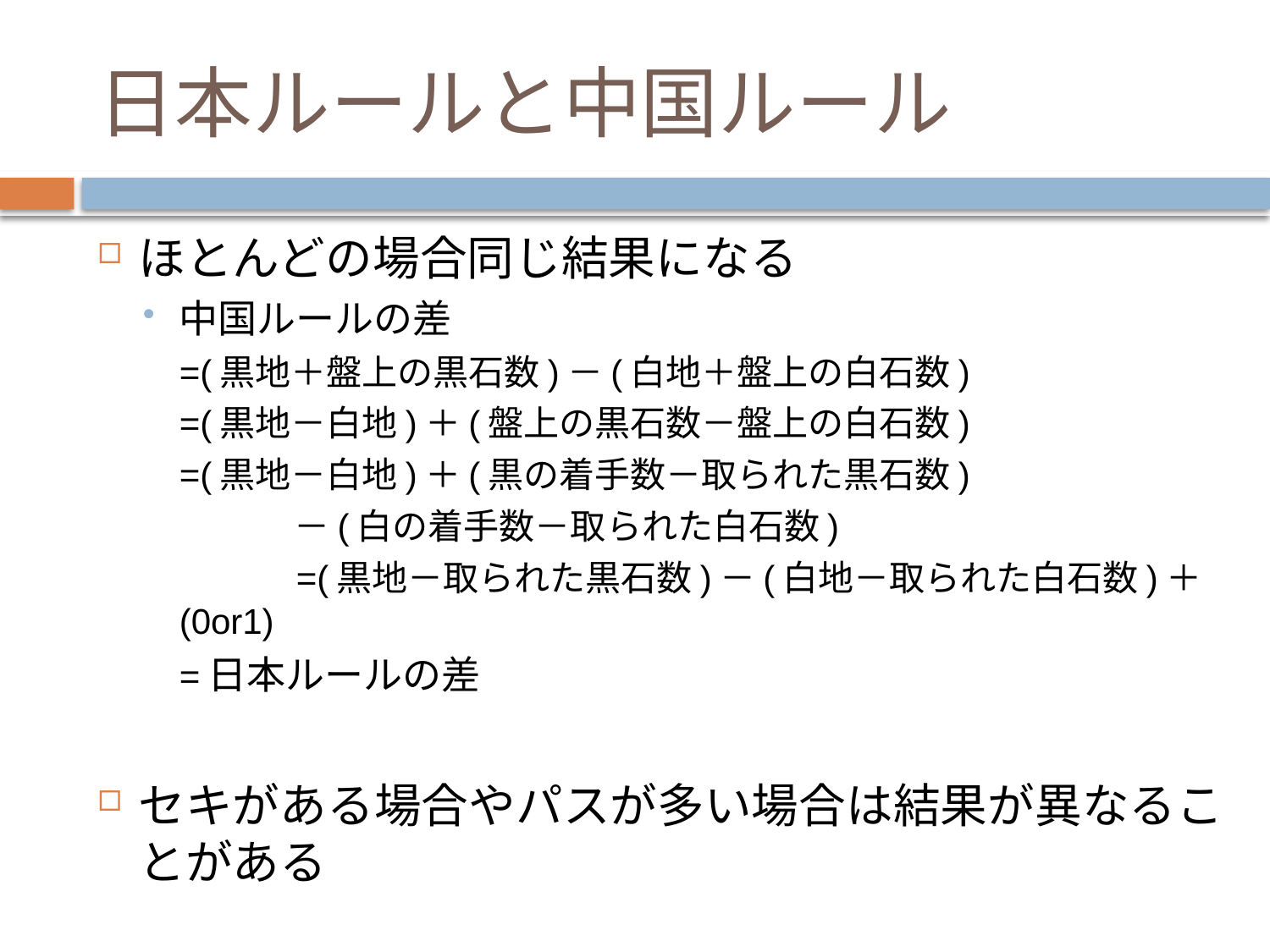

# 日本ルールと中国ルール
ほとんどの場合同じ結果になる
中国ルールの差
	=(黒地＋盤上の黒石数)－(白地＋盤上の白石数)
	=(黒地－白地)＋(盤上の黒石数－盤上の白石数)
	=(黒地－白地)＋(黒の着手数－取られた黒石数)
			　　　 －(白の着手数－取られた白石数)
　	=(黒地－取られた黒石数)－(白地－取られた白石数)＋(0or1)
	=日本ルールの差

セキがある場合やパスが多い場合は結果が異なることがある